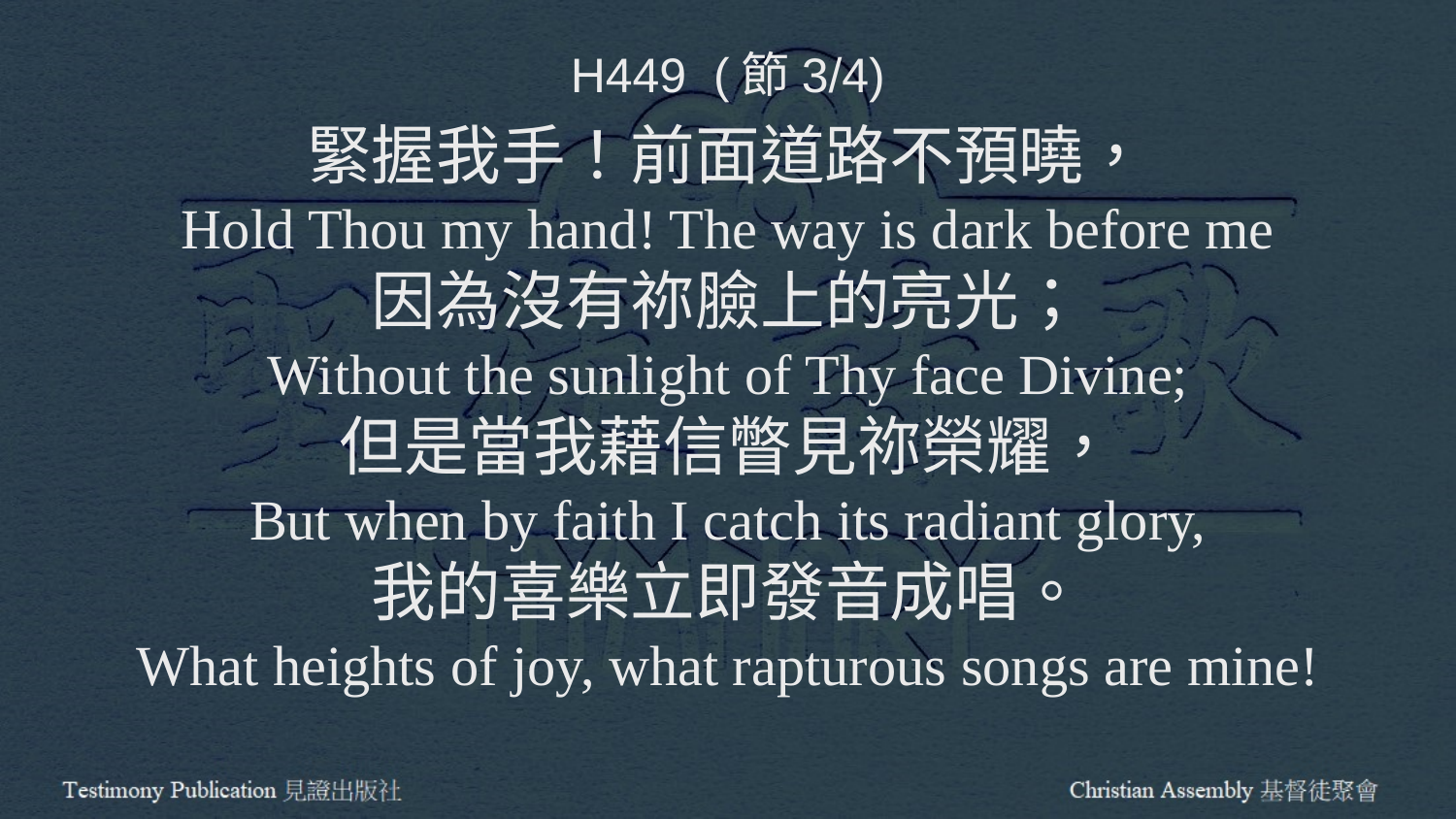

H449  (節3/4)
緊握我手！前面道路不預曉，
Hold Thou my hand! The way is dark before me
因為沒有祢臉上的亮光；
Without the sunlight of Thy face Divine;
但是當我藉信瞥見祢榮耀，
But when by faith I catch its radiant glory,
我的喜樂立即發音成唱。
What heights of joy, what rapturous songs are mine!